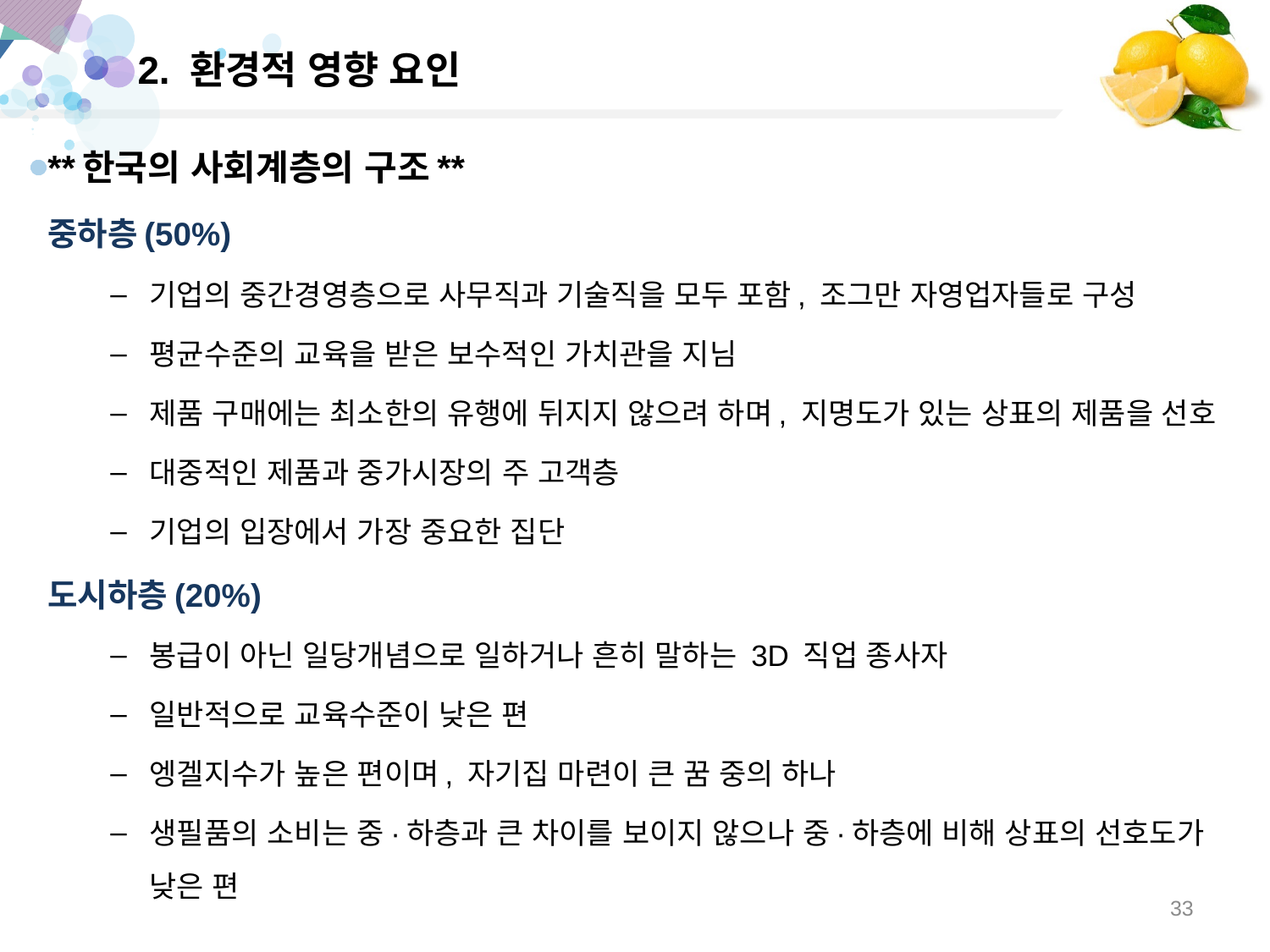

2. 환경적 영향 요인
**한국의 사회계층의 구조**
중하층(50%)
기업의 중간경영층으로 사무직과 기술직을 모두 포함, 조그만 자영업자들로 구성
평균수준의 교육을 받은 보수적인 가치관을 지님
제품 구매에는 최소한의 유행에 뒤지지 않으려 하며, 지명도가 있는 상표의 제품을 선호
대중적인 제품과 중가시장의 주 고객층
기업의 입장에서 가장 중요한 집단
도시하층(20%)
봉급이 아닌 일당개념으로 일하거나 흔히 말하는 3D 직업 종사자
일반적으로 교육수준이 낮은 편
엥겔지수가 높은 편이며, 자기집 마련이 큰 꿈 중의 하나
생필품의 소비는 중·하층과 큰 차이를 보이지 않으나 중·하층에 비해 상표의 선호도가 낮은 편

33